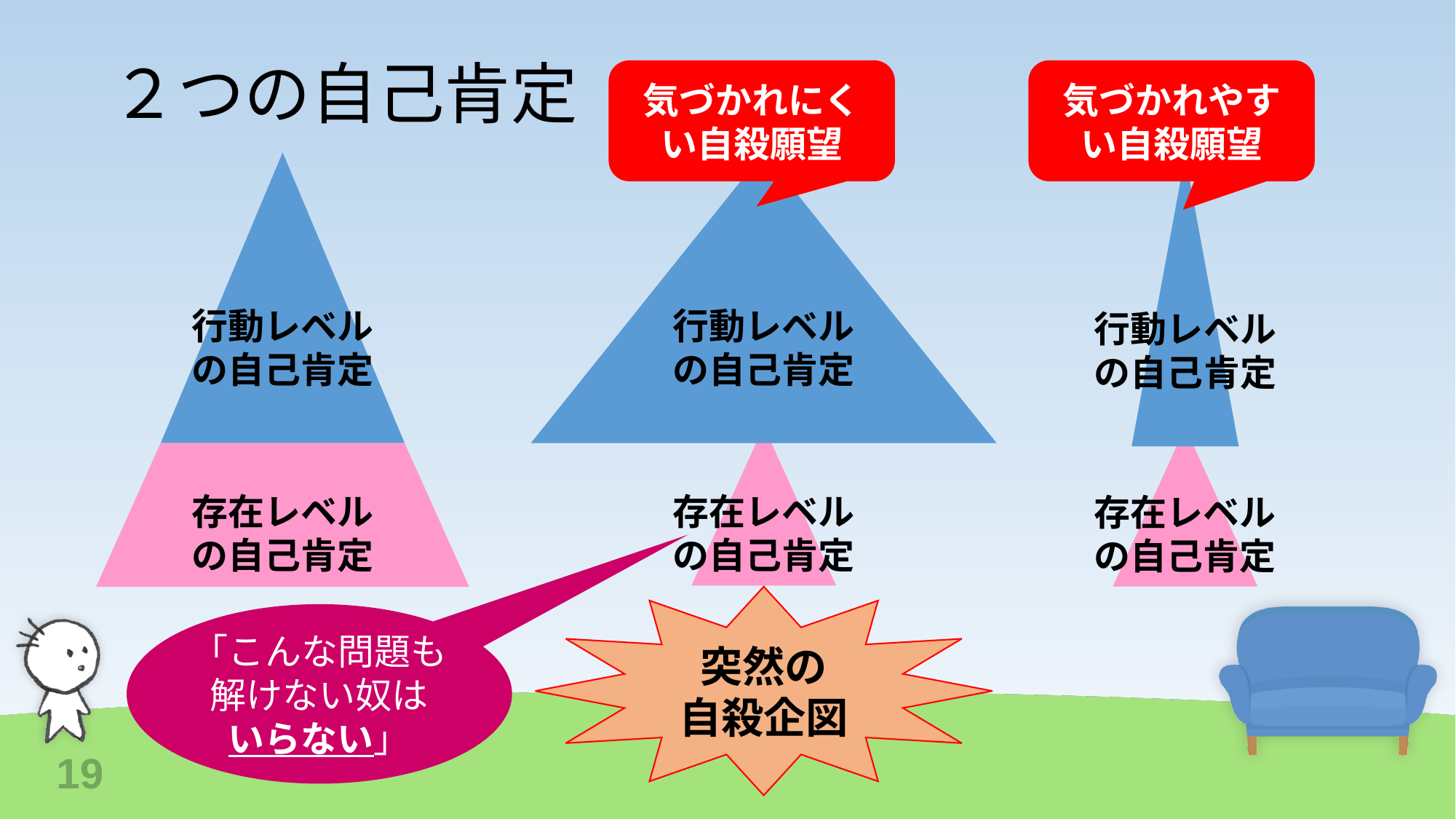

# ２つの自己肯定
気づかれにくい自殺願望
気づかれやすい自殺願望

行動レベル
の自己肯定
行動レベル
の自己肯定
行動レベル
の自己肯定

存在レベル
の自己肯定
存在レベル
の自己肯定
存在レベル
の自己肯定
突然の
自殺企図
「こんな問題も解けない奴は
いらない」
19